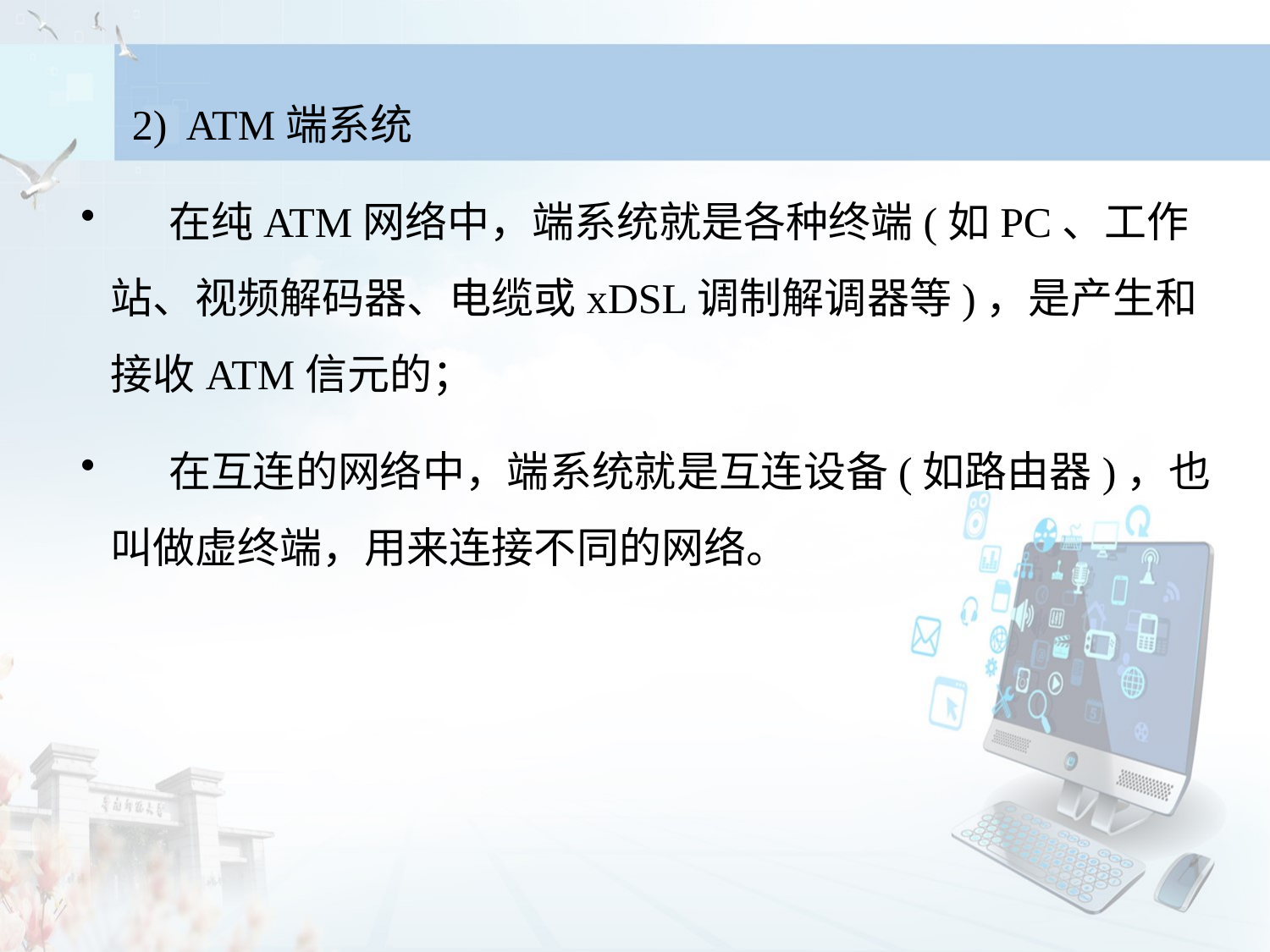

2)  ATM端系统
     在纯ATM网络中，端系统就是各种终端(如PC、工作站、视频解码器、电缆或xDSL调制解调器等)，是产生和接收ATM信元的；
     在互连的网络中，端系统就是互连设备(如路由器)，也叫做虚终端，用来连接不同的网络。